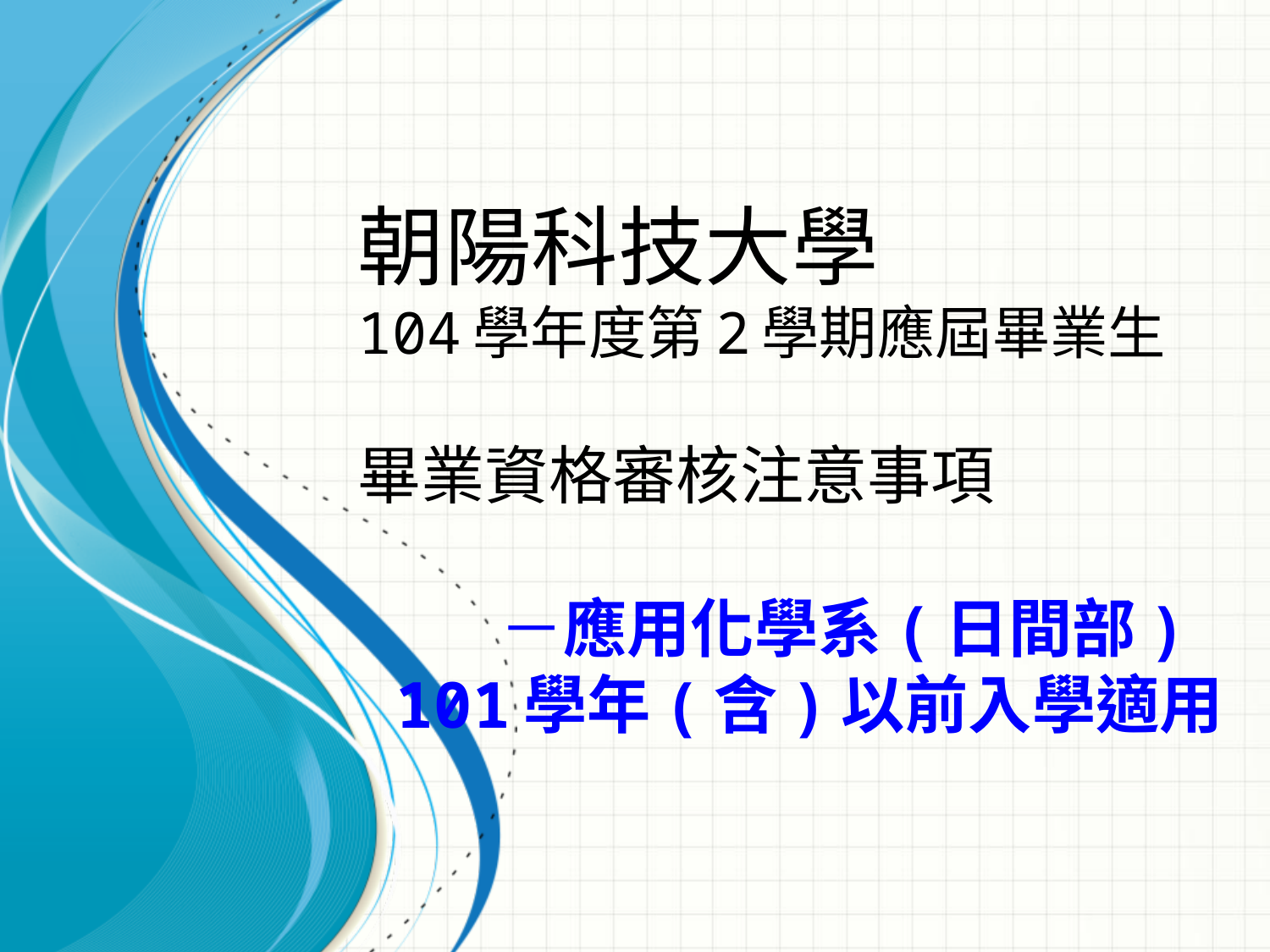

# 朝陽科技大學 104學年度第2學期應屆畢業生 畢業資格審核注意事項 　　 －應用化學系(日間部) 101學年(含)以前入學適用